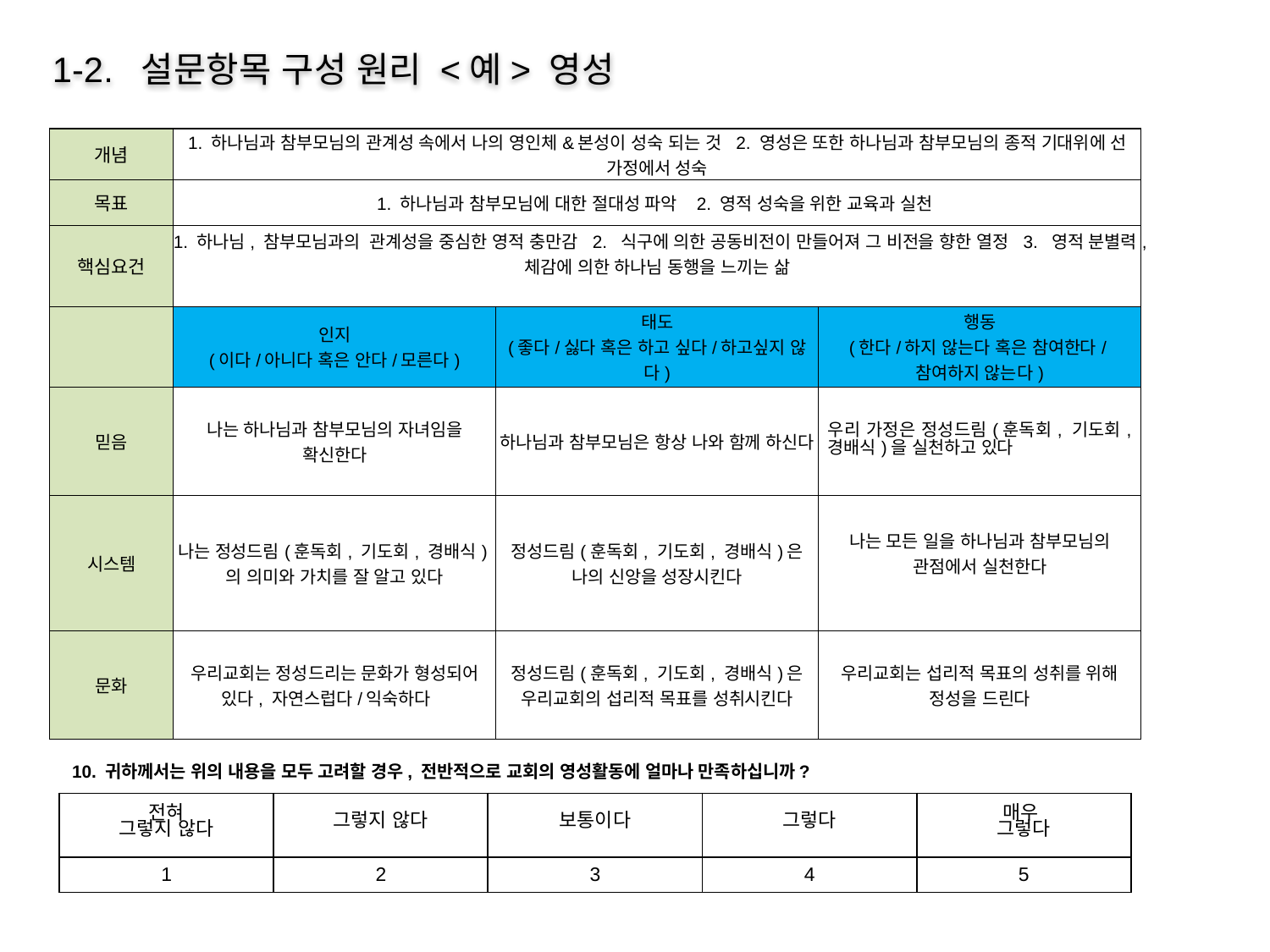

1-2.  설문항목 구성 원리 <예> 영성
| 개념 | 1. 하나님과 참부모님의 관계성 속에서 나의 영인체&본성이 성숙 되는 것 2. 영성은 또한 하나님과 참부모님의 종적 기대위에 선 가정에서 성숙 |  |  |
| --- | --- | --- | --- |
| 목표 | 1. 하나님과 참부모님에 대한 절대성 파악 2. 영적 성숙을 위한 교육과 실천 |  |  |
| 핵심요건 | 1. 하나님, 참부모님과의 관계성을 중심한 영적 충만감 2. 식구에 의한 공동비전이 만들어져 그 비전을 향한 열정 3. 영적 분별력,체감에 의한 하나님 동행을 느끼는 삶 |  |  |
|  | 인지 (이다/아니다 혹은 안다/모른다) | 태도 (좋다/싫다 혹은 하고 싶다/하고싶지 않다) | 행동 (한다/하지 않는다 혹은 참여한다/참여하지 않는다) |
| 믿음 | 나는 하나님과 참부모님의 자녀임을 확신한다 | 하나님과 참부모님은 항상 나와 함께 하신다 | 우리 가정은 정성드림(훈독회, 기도회, 경배식)을 실천하고 있다 |
| 시스템 | 나는 정성드림(훈독회, 기도회, 경배식)의 의미와 가치를 잘 알고 있다 | 정성드림(훈독회, 기도회, 경배식)은 나의 신앙을 성장시킨다 | 나는 모든 일을 하나님과 참부모님의 관점에서 실천한다 |
| 문화 | 우리교회는 정성드리는 문화가 형성되어 있다, 자연스럽다/익숙하다 | 정성드림(훈독회, 기도회, 경배식)은 우리교회의 섭리적 목표를 성취시킨다 | 우리교회는 섭리적 목표의 성취를 위해 정성을 드린다 |
10. 귀하께서는 위의 내용을 모두 고려할 경우, 전반적으로 교회의 영성활동에 얼마나 만족하십니까?
| 전혀 그렇지 않다 | 그렇지 않다 | 보통이다 | 그렇다 | 매우 그렇다 |
| --- | --- | --- | --- | --- |
| 1 | 2 | 3 | 4 | 5 |